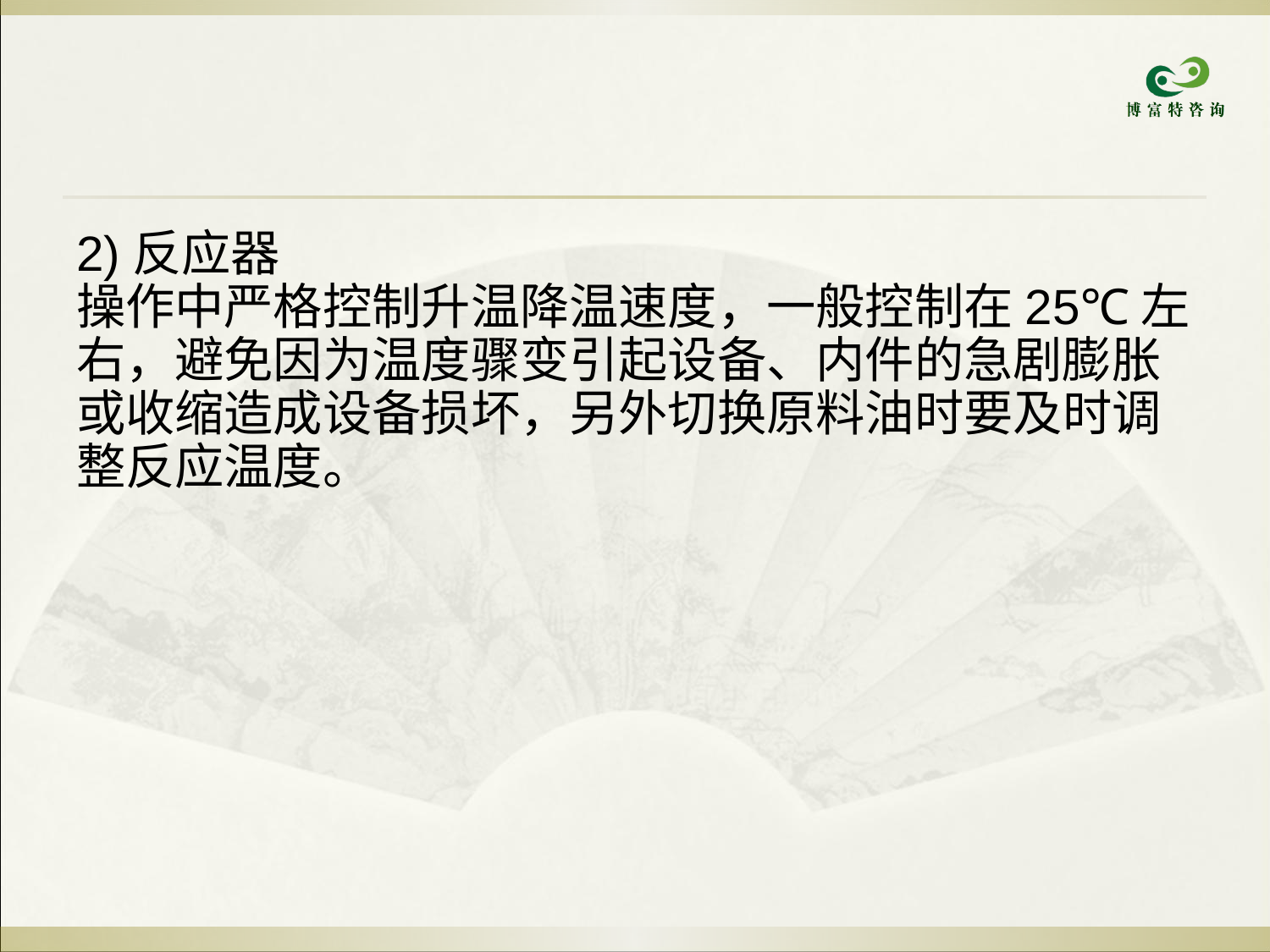

2)反应器
操作中严格控制升温降温速度，一般控制在25℃左右，避免因为温度骤变引起设备、内件的急剧膨胀或收缩造成设备损坏，另外切换原料油时要及时调整反应温度。